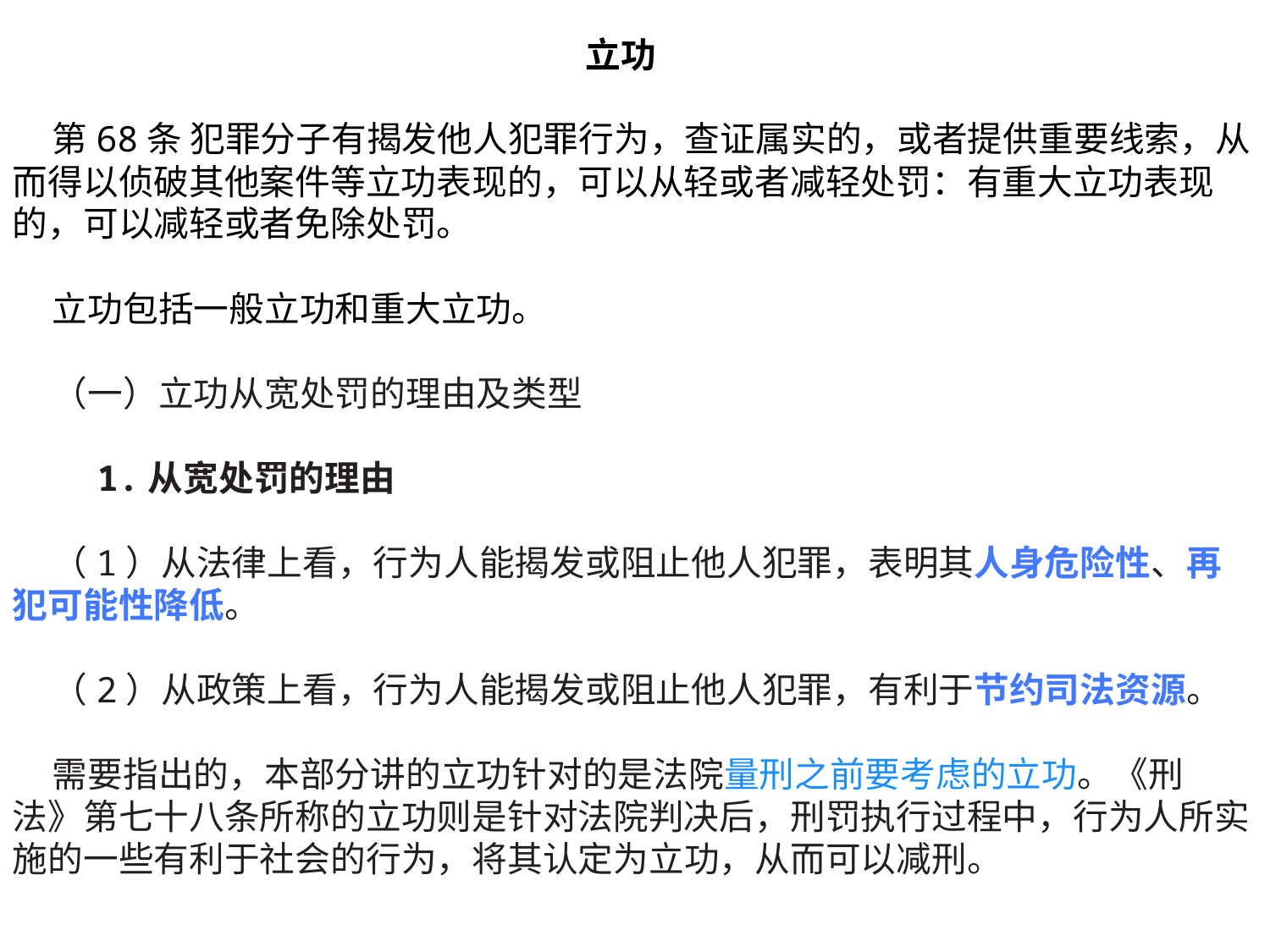

立功

    第68条 犯罪分子有揭发他人犯罪行为，查证属实的，或者提供重要线索，从而得以侦破其他案件等立功表现的，可以从轻或者减轻处罚：有重大立功表现的，可以减轻或者免除处罚。

    立功包括一般立功和重大立功。

    （一）立功从宽处罚的理由及类型

    1.从宽处罚的理由

    （1）从法律上看，行为人能揭发或阻止他人犯罪，表明其人身危险性、再犯可能性降低。

    （2）从政策上看，行为人能揭发或阻止他人犯罪，有利于节约司法资源。

    需要指出的，本部分讲的立功针对的是法院量刑之前要考虑的立功。《刑法》第七十八条所称的立功则是针对法院判决后，刑罚执行过程中，行为人所实施的一些有利于社会的行为，将其认定为立功，从而可以减刑。